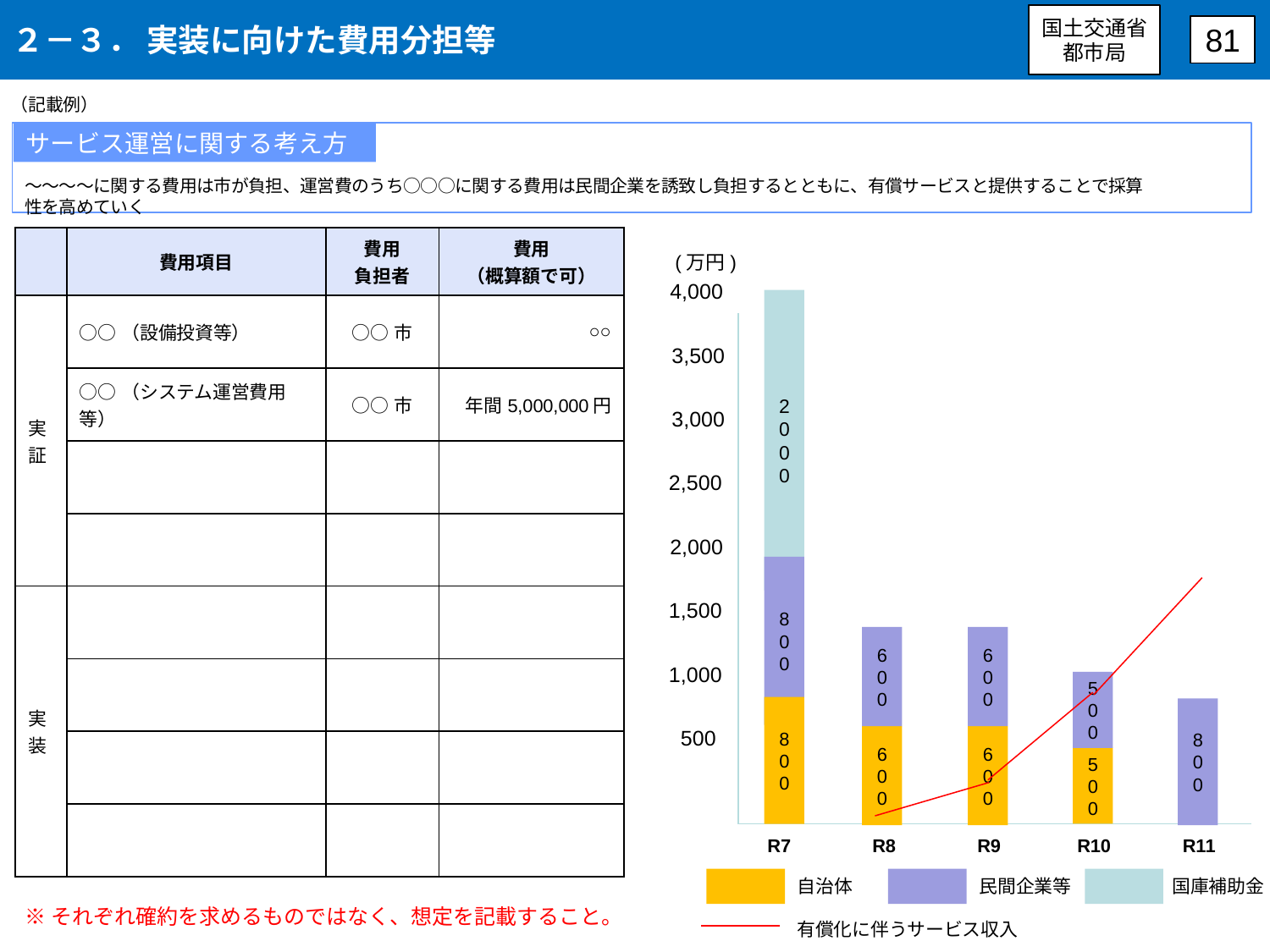

２－３． 実装に向けた費用分担等
国土交通省
都市局
81
（記載例）

サービス運営に関する考え方

～～～～に関する費用は市が負担、運営費のうち○○○に関する費用は民間企業を誘致し負担するとともに、有償サービスと提供することで採算性を高めていく
|  | 費用項目 | 費用 負担者 | 費用 （概算額で可） |
| --- | --- | --- | --- |
| 実証 | ○○（設備投資等） | ○○市 | ○○ |
|  | ○○（システム運営費用等） | ○○市 | 年間5,000,000円 |
|  |  |  |  |
|  |  |  |  |
| 実装 |  |  |  |
|  |  |  |  |
|  |  |  |  |
|  |  |  |  |
(万円)
4,000
2000
3,500
3,000
2,500
2,000
800
1,500
600
600
1,000
500
800
800
500
600
600
500
| R7 | R8 | R9 | R10 | R11 |
| --- | --- | --- | --- | --- |
自治体
民間企業等
国庫補助金

※それぞれ確約を求めるものではなく、想定を記載すること。
有償化に伴うサービス収入